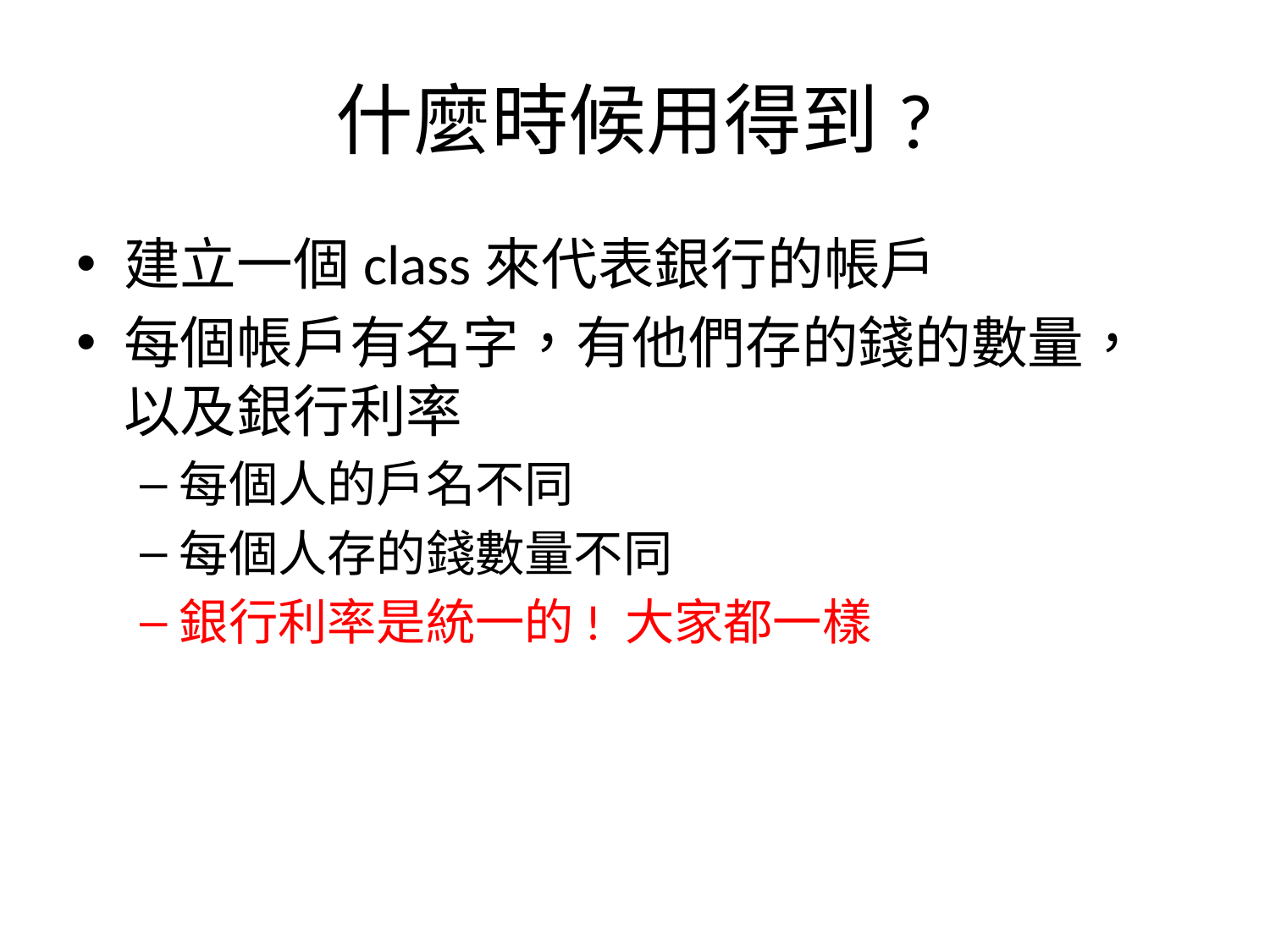

# 什麼時候用得到?
建立一個class來代表銀行的帳戶
每個帳戶有名字，有他們存的錢的數量，以及銀行利率
每個人的戶名不同
每個人存的錢數量不同
銀行利率是統一的! 大家都一樣